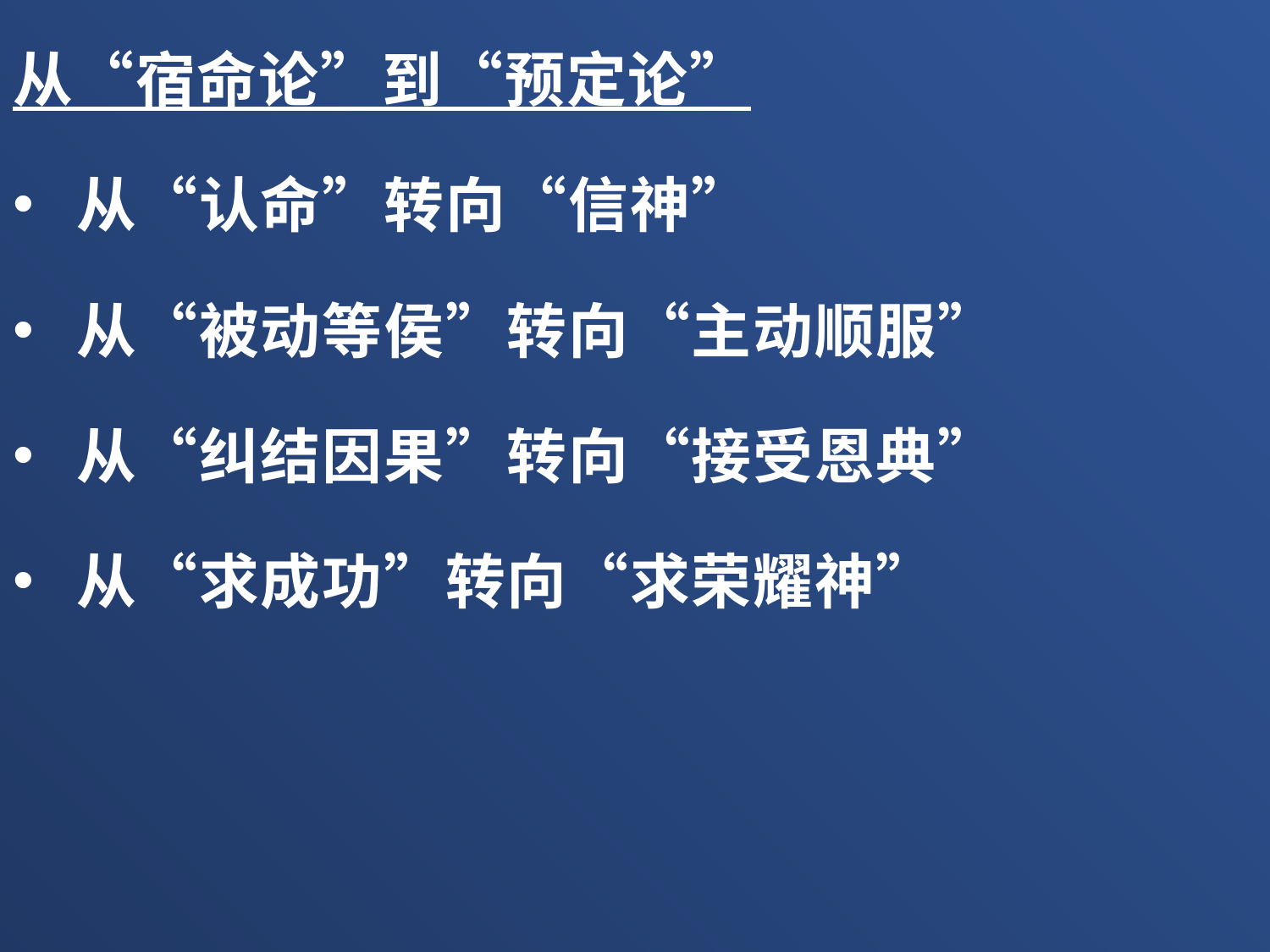

从“宿命论”到“预定论”
从“认命”转向“信神”
从“被动等侯”转向“主动顺服”
从“纠结因果”转向“接受恩典”
从“求成功”转向“求荣耀神”